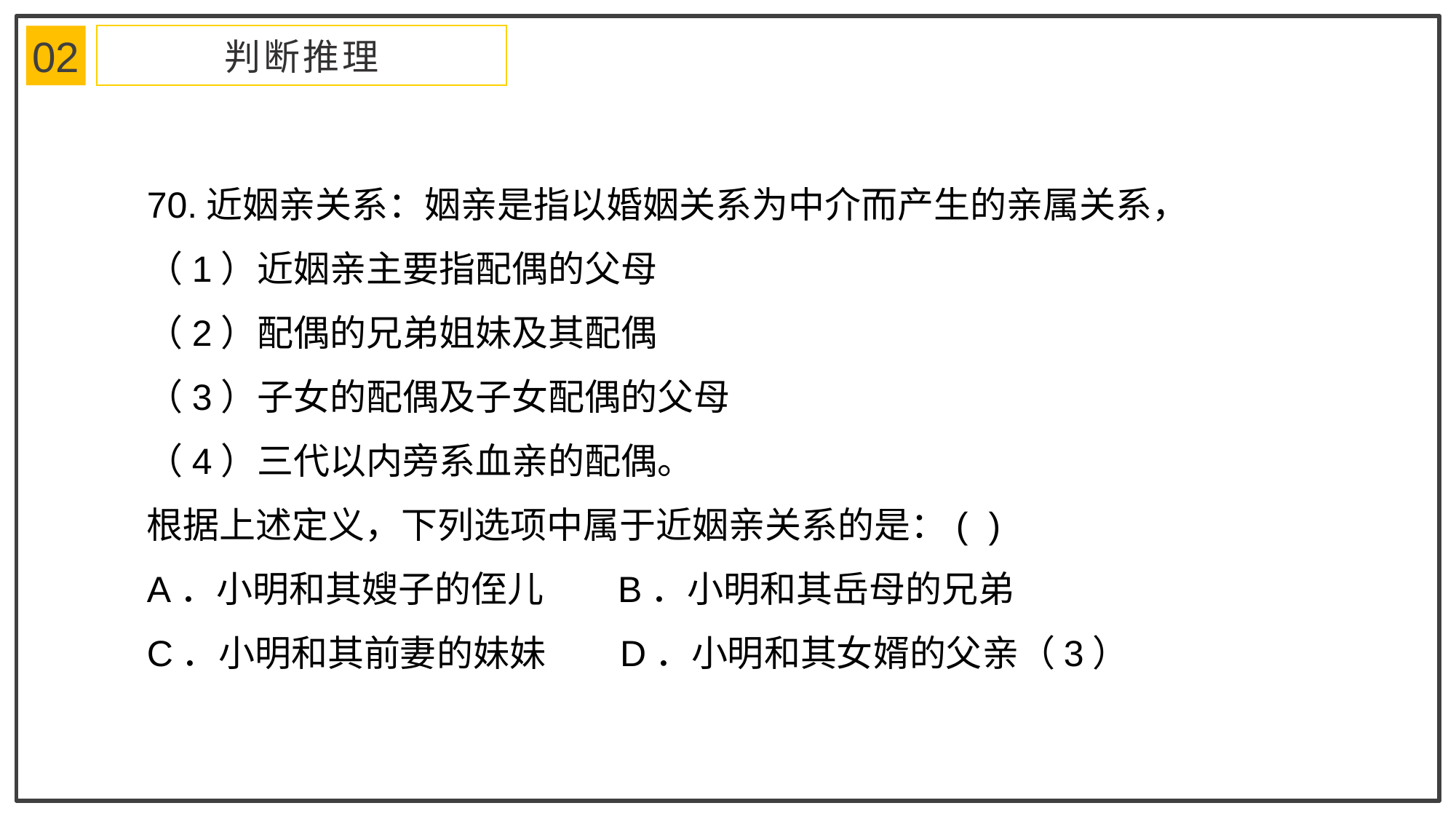

02
判断推理
70.近姻亲关系：姻亲是指以婚姻关系为中介而产生的亲属关系，
（1）近姻亲主要指配偶的父母
（2）配偶的兄弟姐妹及其配偶
（3）子女的配偶及子女配偶的父母
（4）三代以内旁系血亲的配偶。
根据上述定义，下列选项中属于近姻亲关系的是：(  )
A．小明和其嫂子的侄儿        B．小明和其岳母的兄弟
C．小明和其前妻的妹妹        D．小明和其女婿的父亲（3）